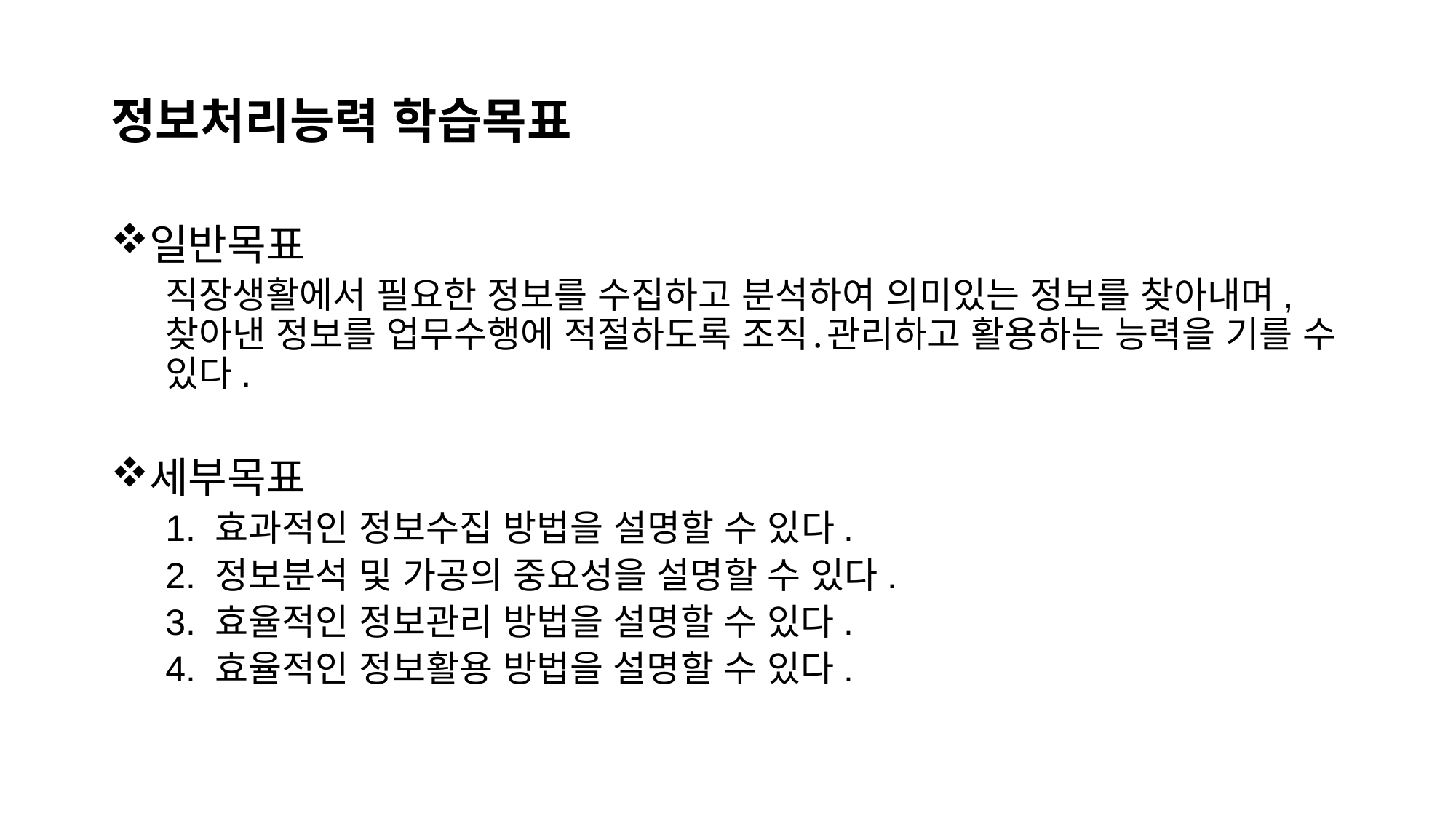

# 정보처리능력 학습목표
일반목표
직장생활에서 필요한 정보를 수집하고 분석하여 의미있는 정보를 찾아내며, 찾아낸 정보를 업무수행에 적절하도록 조직․관리하고 활용하는 능력을 기를 수 있다.

세부목표
1. 효과적인 정보수집 방법을 설명할 수 있다.
2. 정보분석 및 가공의 중요성을 설명할 수 있다.
3. 효율적인 정보관리 방법을 설명할 수 있다.
4. 효율적인 정보활용 방법을 설명할 수 있다.